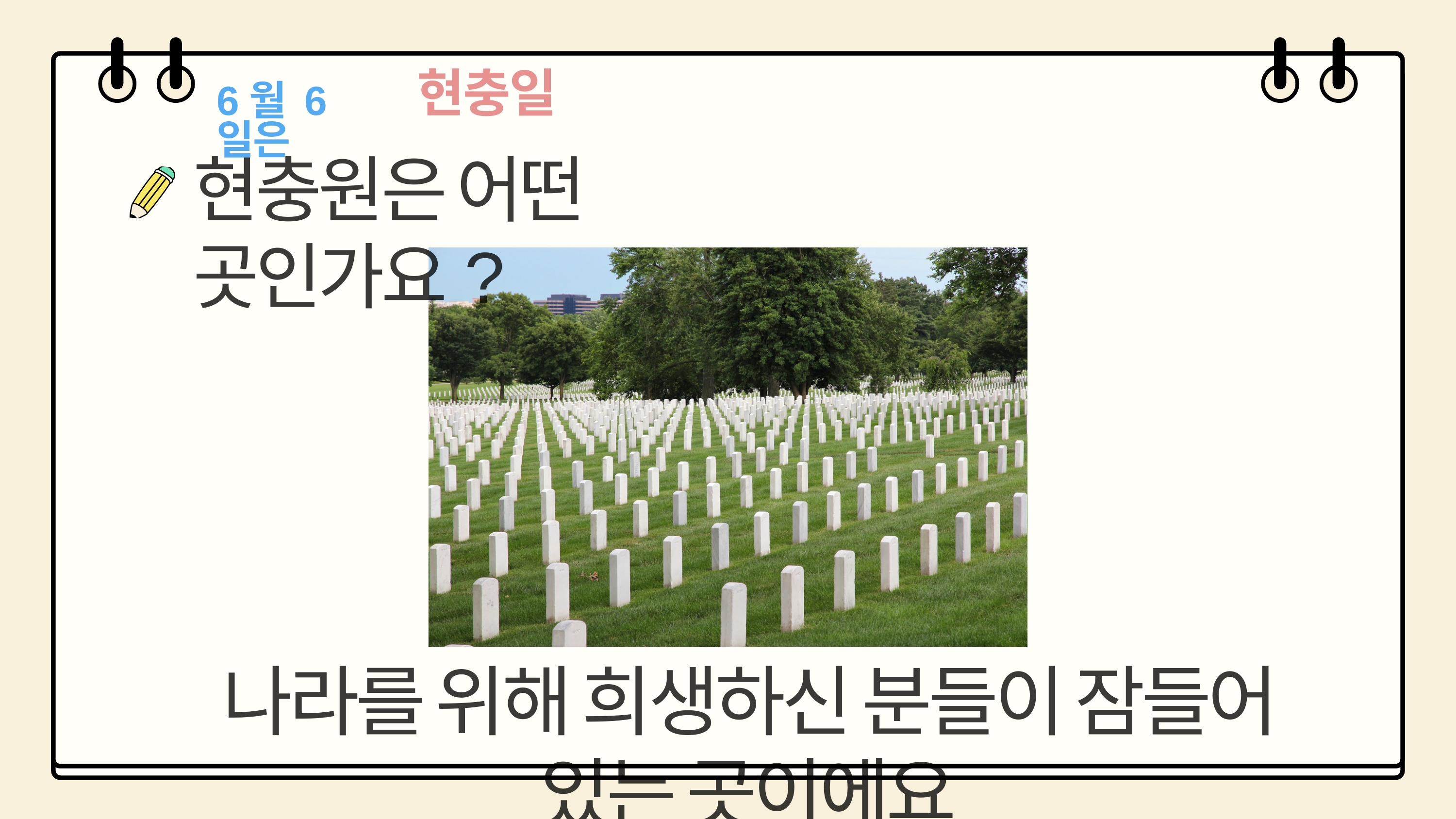

현충일
6월 6일은
현충원은 어떤 곳인가요?

나라를 위해 희생하신 분들이 잠들어 있는 곳이에요